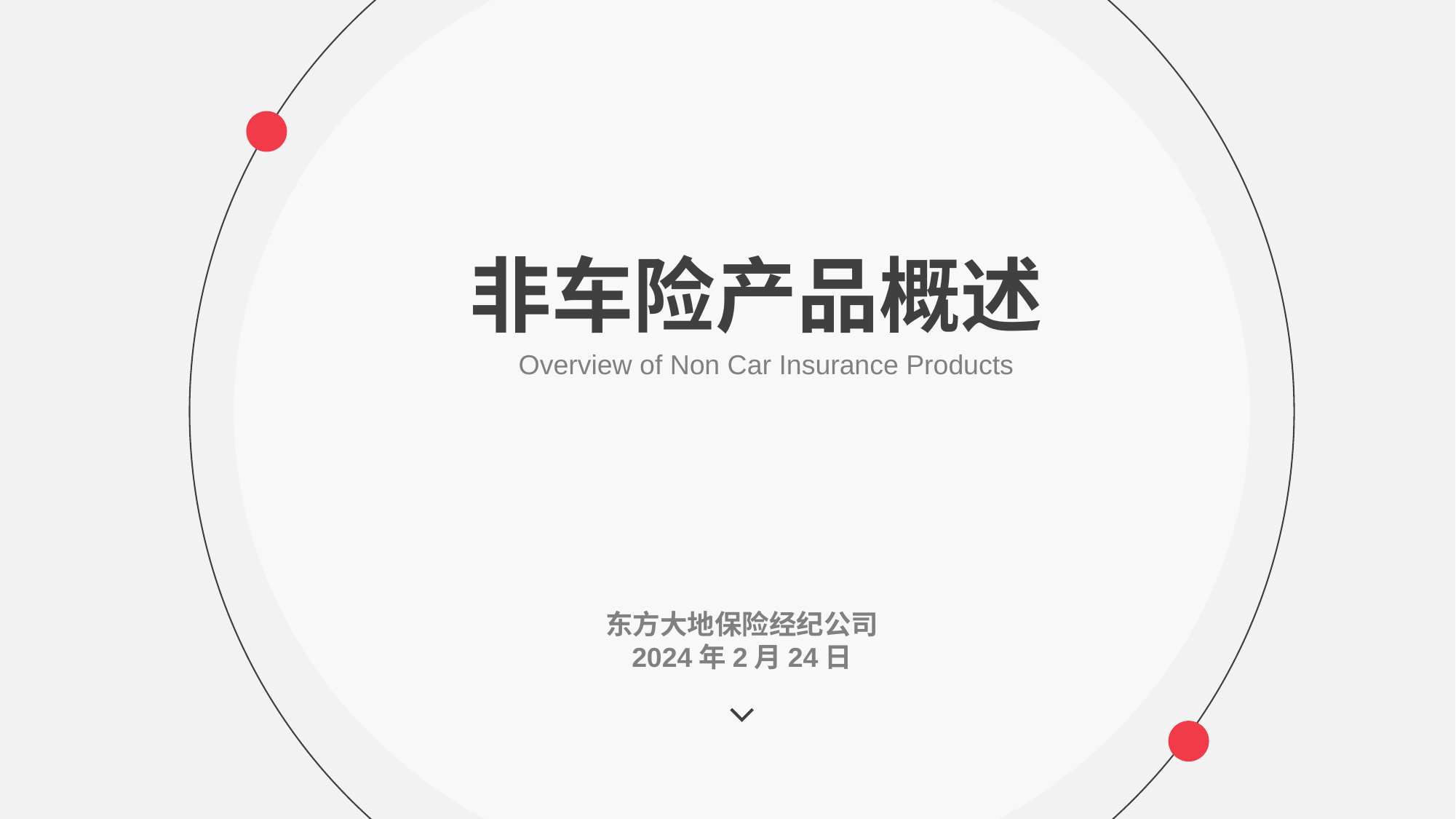

非车险产品概述
Overview of Non Car Insurance Products
东方大地保险经纪公司
2024年2月24日